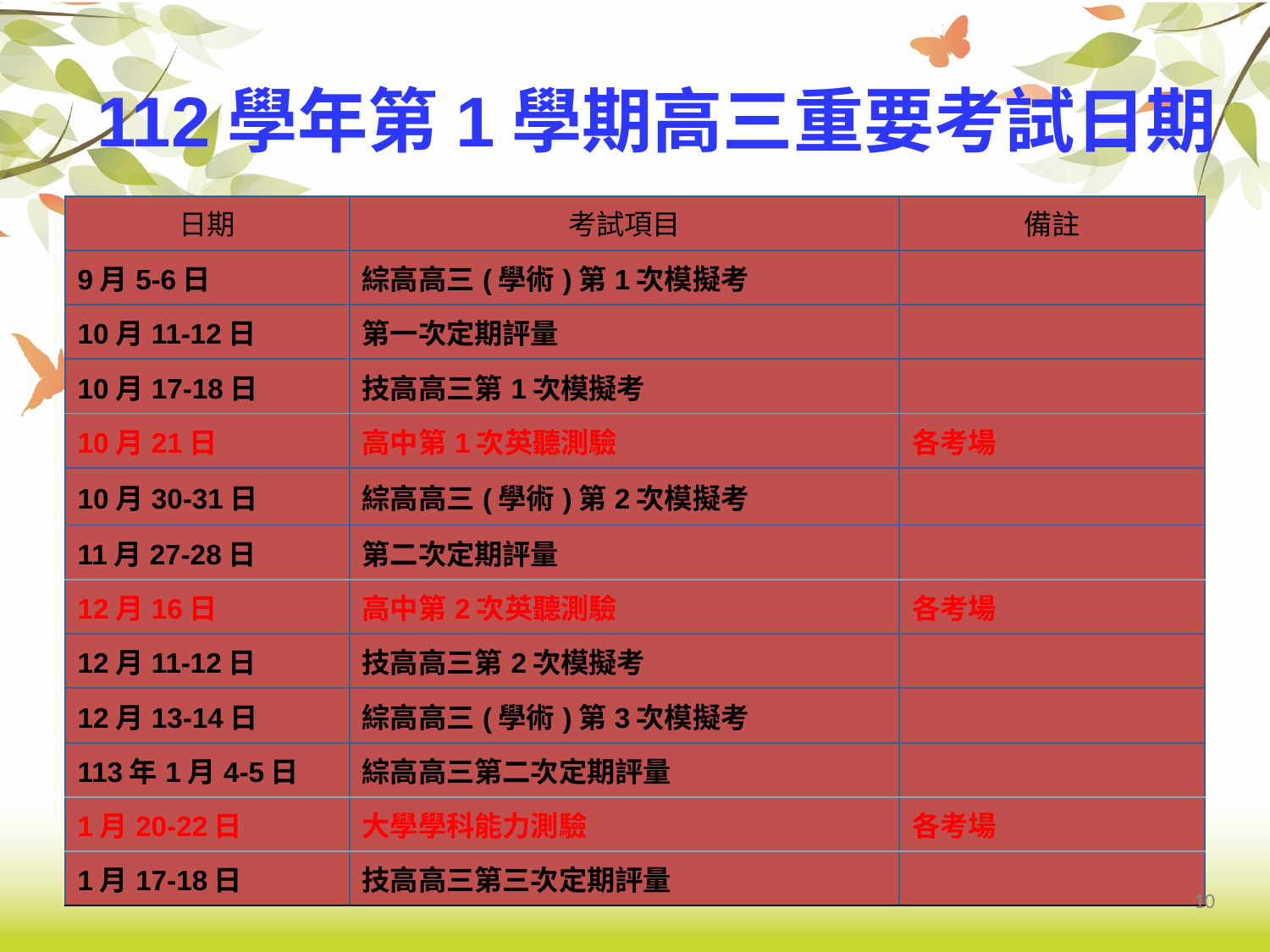

112學年第1學期高三重要考試日期
| 日期 | 考試項目 | 備註 |
| --- | --- | --- |
| 9月5-6日 | 綜高高三(學術)第1次模擬考 |  |
| 10月11-12日 | 第一次定期評量 |  |
| 10月17-18日 | 技高高三第1次模擬考 |  |
| 10月21日 | 高中第1次英聽測驗 | 各考場 |
| 10月30-31日 | 綜高高三(學術)第2次模擬考 |  |
| 11月27-28日 | 第二次定期評量 |  |
| 12月16日 | 高中第2次英聽測驗 | 各考場 |
| 12月11-12日 | 技高高三第2次模擬考 |  |
| 12月13-14日 | 綜高高三(學術)第3次模擬考 |  |
| 113年1月4-5日 | 綜高高三第二次定期評量 |  |
| 1月20-22日 | 大學學科能力測驗 | 各考場 |
| 1月17-18日 | 技高高三第三次定期評量 |  |
10